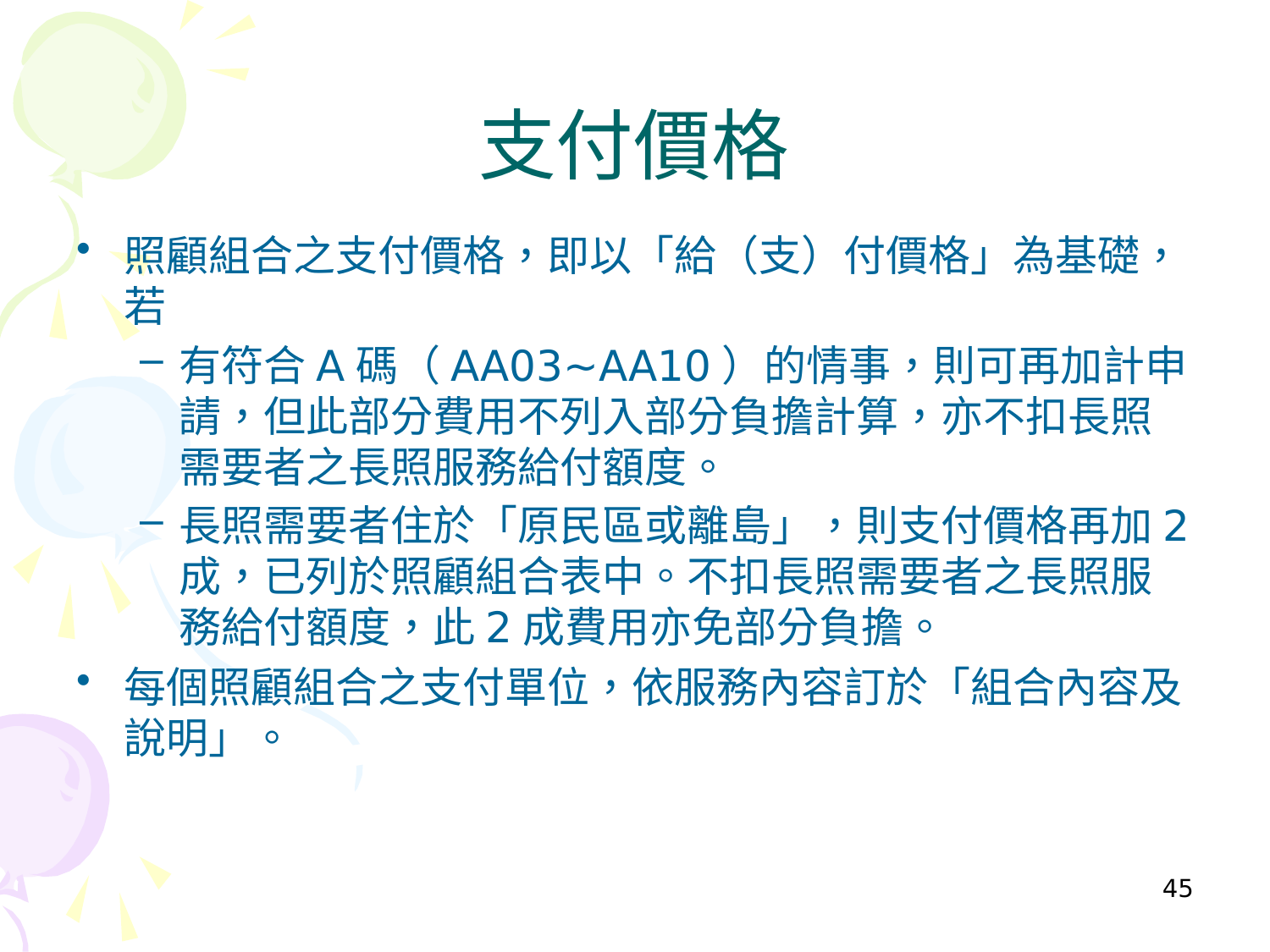

# 支付價格
照顧組合之支付價格，即以「給（支）付價格」為基礎，若
有符合A碼（AA03~AA10）的情事，則可再加計申請，但此部分費用不列入部分負擔計算，亦不扣長照需要者之長照服務給付額度。
長照需要者住於「原民區或離島」，則支付價格再加2成，已列於照顧組合表中。不扣長照需要者之長照服務給付額度，此2成費用亦免部分負擔。
每個照顧組合之支付單位，依服務內容訂於「組合內容及說明」。
45